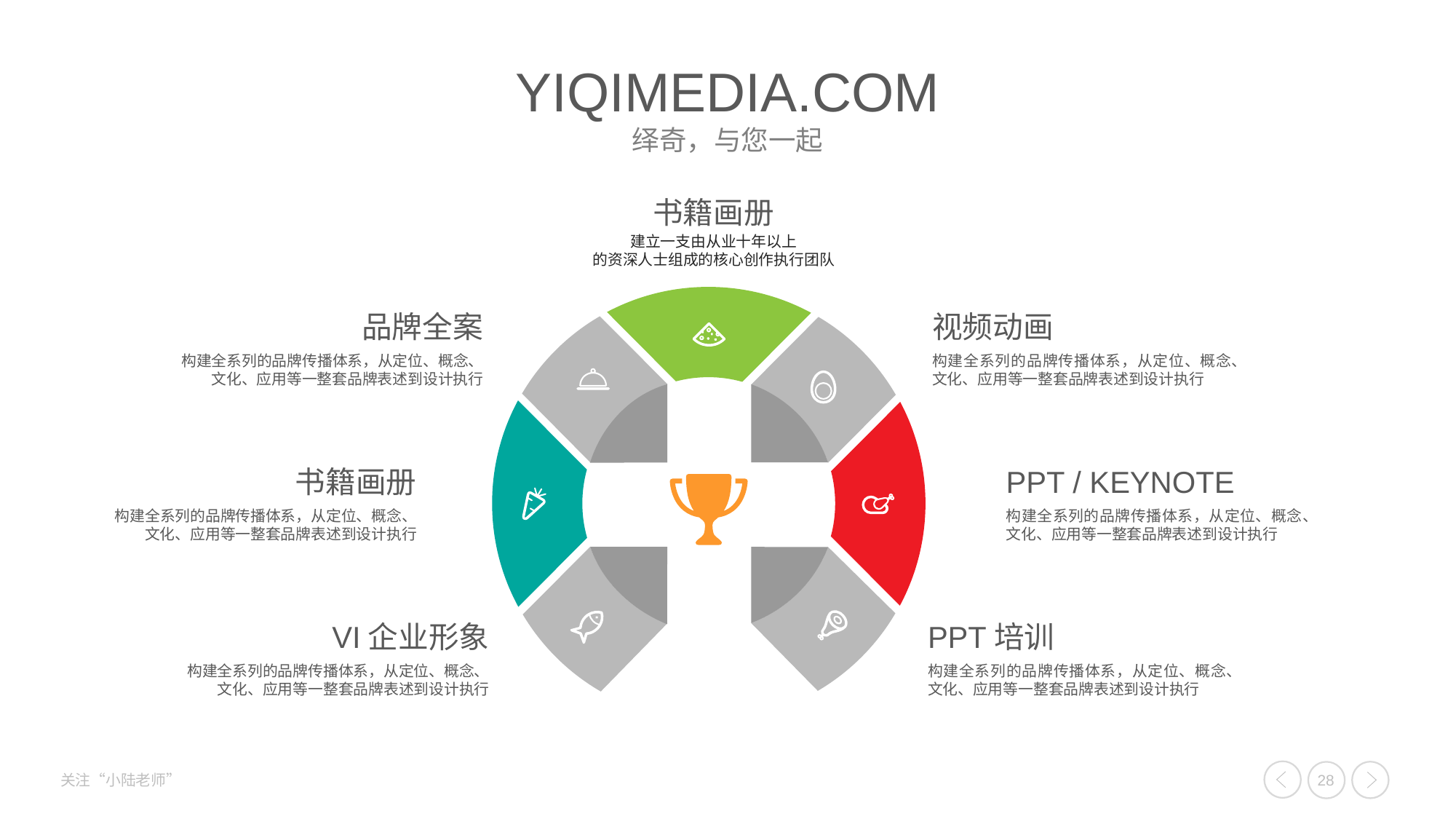

书籍画册
建立一支由从业十年以上
的资深人士组成的核心创作执行团队

品牌全案
构建全系列的品牌传播体系，从定位、概念、文化、应用等一整套品牌表述到设计执行
视频动画
构建全系列的品牌传播体系，从定位、概念、文化、应用等一整套品牌表述到设计执行

书籍画册
构建全系列的品牌传播体系，从定位、概念、文化、应用等一整套品牌表述到设计执行
PPT / KEYNOTE
构建全系列的品牌传播体系，从定位、概念、文化、应用等一整套品牌表述到设计执行

VI企业形象
构建全系列的品牌传播体系，从定位、概念、文化、应用等一整套品牌表述到设计执行
PPT培训
构建全系列的品牌传播体系，从定位、概念、文化、应用等一整套品牌表述到设计执行